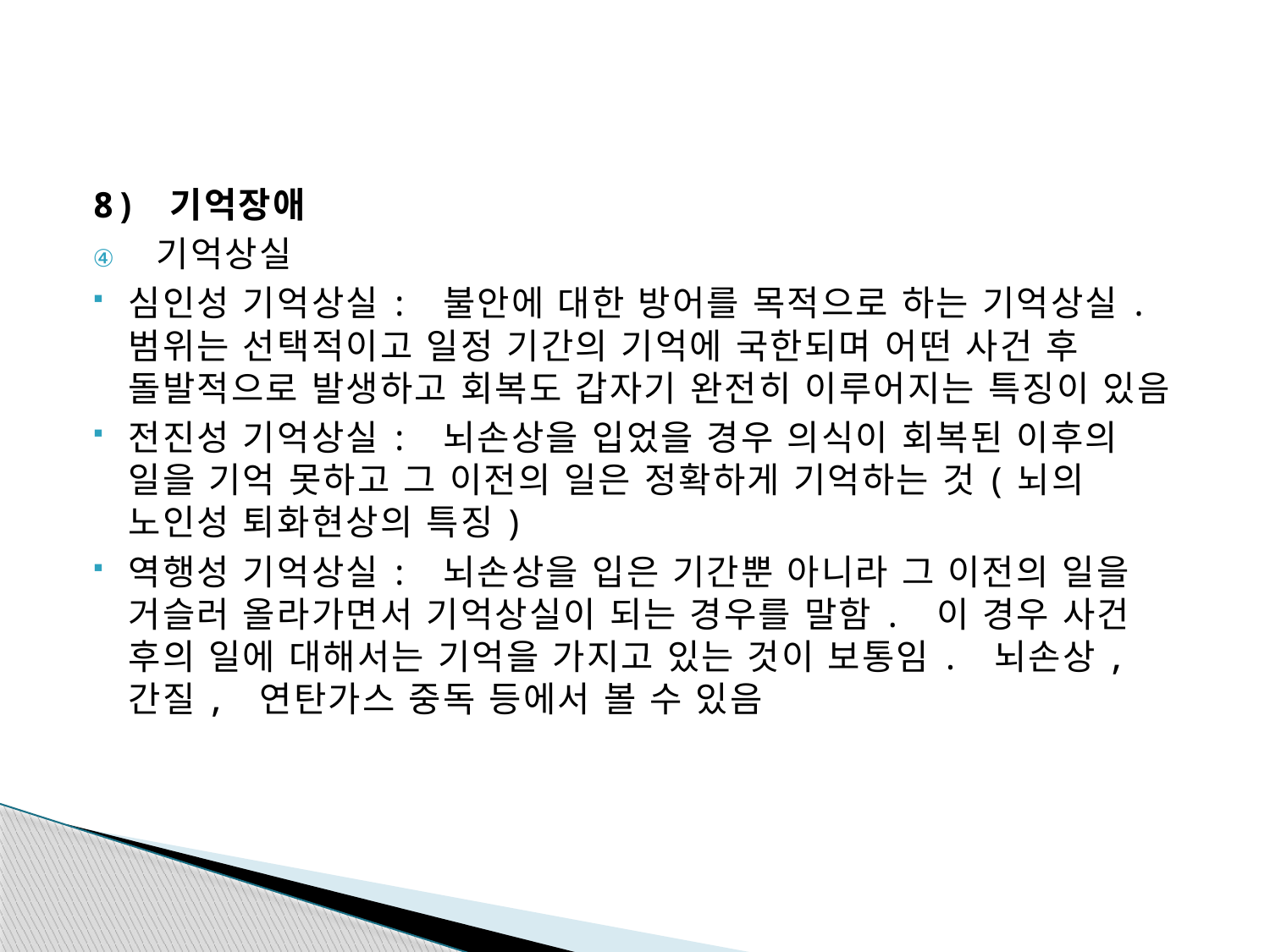

#
8) 기억장애
기억상실
심인성 기억상실: 불안에 대한 방어를 목적으로 하는 기억상실. 범위는 선택적이고 일정 기간의 기억에 국한되며 어떤 사건 후 돌발적으로 발생하고 회복도 갑자기 완전히 이루어지는 특징이 있음
전진성 기억상실: 뇌손상을 입었을 경우 의식이 회복된 이후의 일을 기억 못하고 그 이전의 일은 정확하게 기억하는 것(뇌의 노인성 퇴화현상의 특징)
역행성 기억상실: 뇌손상을 입은 기간뿐 아니라 그 이전의 일을 거슬러 올라가면서 기억상실이 되는 경우를 말함. 이 경우 사건 후의 일에 대해서는 기억을 가지고 있는 것이 보통임. 뇌손상, 간질, 연탄가스 중독 등에서 볼 수 있음